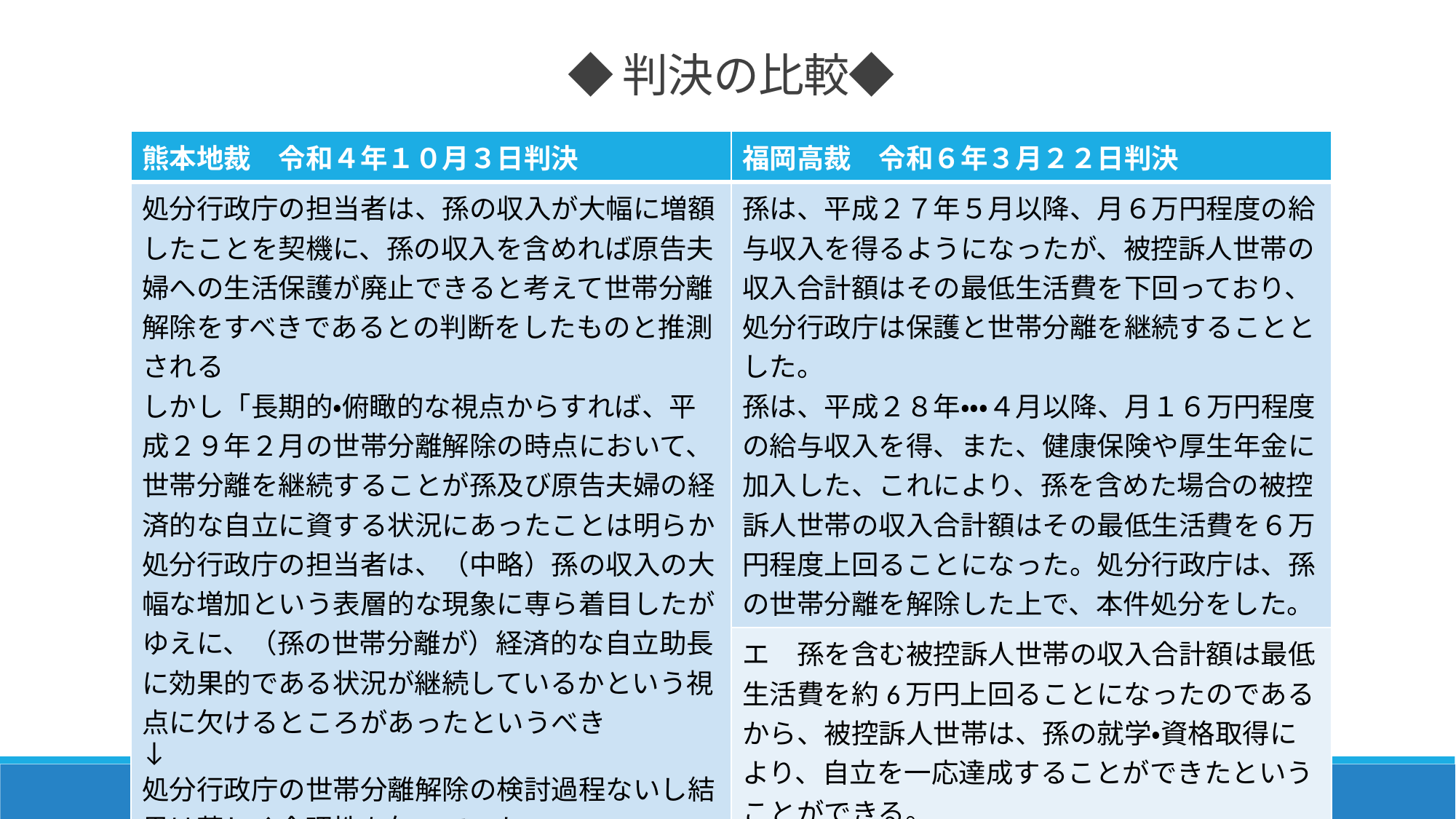

# ◆判決の比較◆
| 熊本地裁　令和４年１０月３日判決 | 福岡高裁　令和６年３月２２日判決 |
| --- | --- |
| 処分行政庁の担当者は、孫の収入が大幅に増額したことを契機に、孫の収入を含めれば原告夫婦への生活保護が廃止できると考えて世帯分離解除をすべきであるとの判断をしたものと推測される しかし「長期的・俯瞰的な視点からすれば、平成２９年２月の世帯分離解除の時点において、世帯分離を継続することが孫及び原告夫婦の経済的な自立に資する状況にあったことは明らか 処分行政庁の担当者は、（中略）孫の収入の大幅な増加という表層的な現象に専ら着目したがゆえに、（孫の世帯分離が）経済的な自立助長に効果的である状況が継続しているかという視点に欠けるところがあったというべき ↓ 処分行政庁の世帯分離解除の検討過程ないし結果は著しく合理性を欠いていた。 この世帯分離解除が違法である以上、収入合算は認められず、保護廃止も違法で取消を免れない。 | 孫は、平成２７年５月以降、月６万円程度の給与収入を得るようになったが、被控訴人世帯の収入合計額はその最低生活費を下回っており、処分行政庁は保護と世帯分離を継続することとした。 孫は、平成２８年・・・４月以降、月１６万円程度の給与収入を得、また、健康保険や厚生年金に加入した、これにより、孫を含めた場合の被控訴人世帯の収入合計額はその最低生活費を６万円程度上回ることになった。処分行政庁は、孫の世帯分離を解除した上で、本件処分をした。 |
|  | エ　孫を含む被控訴人世帯の収入合計額は最低生活費を約6万円上回ることになったのであるから、被控訴人世帯は、孫の就学・資格取得により、自立を一応達成することができたということができる。 |
|  | 孫が看護師の資格取得を目指していたという主観的事情は、自立の目的達成に関する判断を左右しない。 |